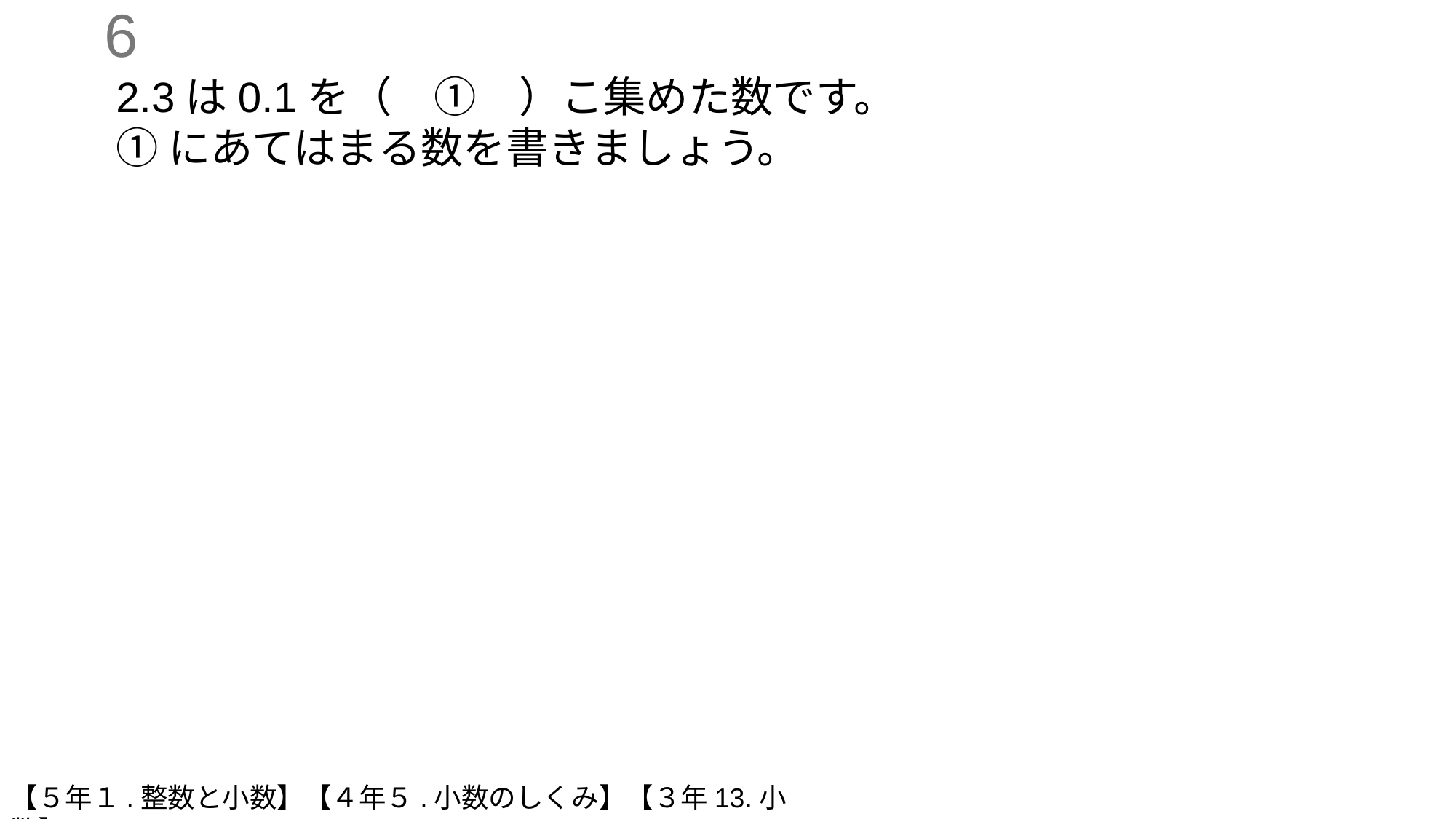

6
2.3は0.1を（　①　）こ集めた数です。
①にあてはまる数を書きましょう。
【５年１.整数と小数】【４年５.小数のしくみ】【３年13.小数】